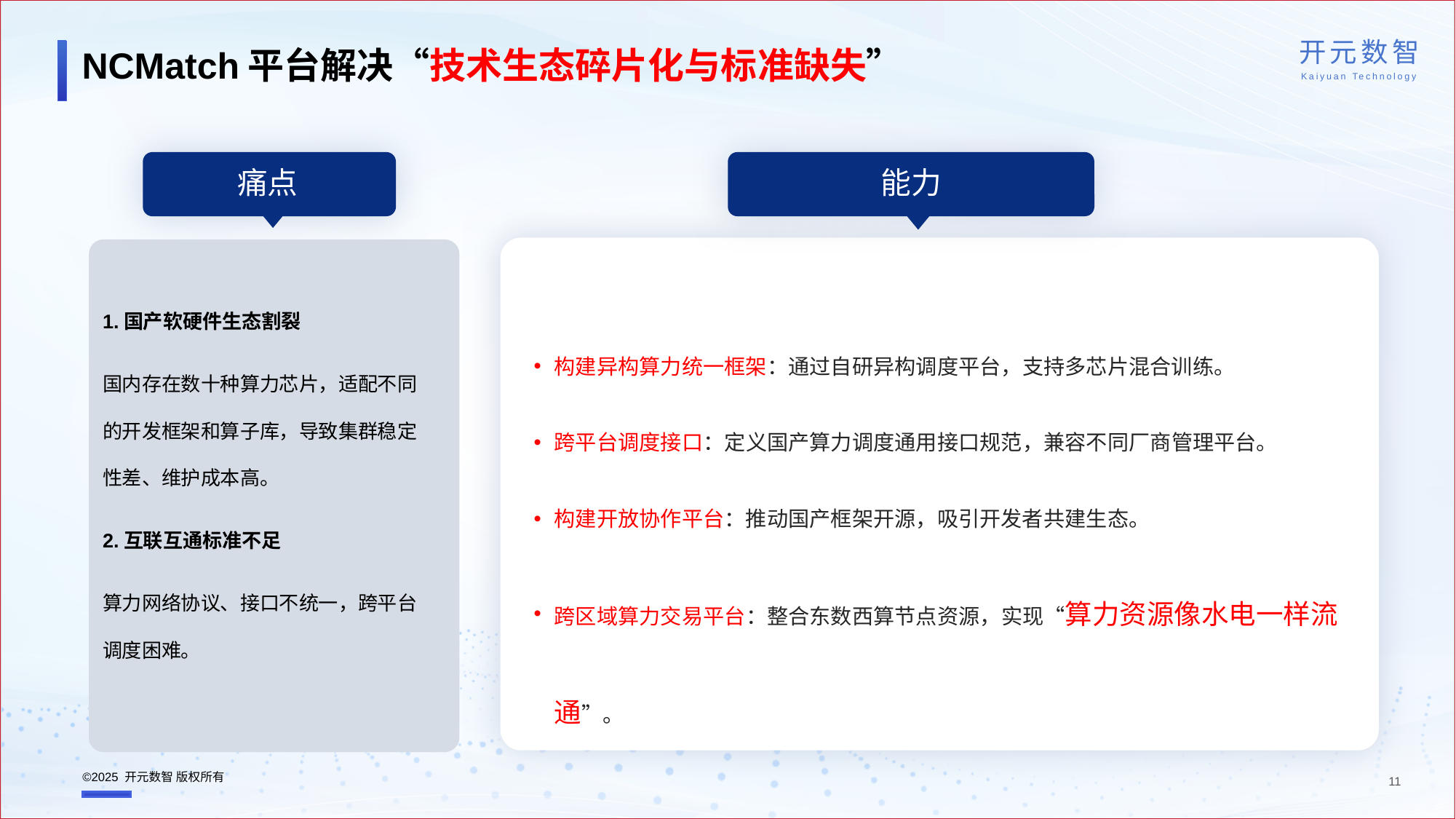

NCMatch平台解决“技术生态碎片化与标准缺失”

痛点

能力

1.国产软硬件生态割裂
国内存在数十种算力芯片，适配不同的开发框架和算子库，导致集群稳定性差、维护成本高。
2.互联互通标准不足
算力网络协议、接口不统一，跨平台调度困难。
构建异构算力统一框架：通过自研异构调度平台，支持多芯片混合训练。
跨平台调度接口：定义国产算力调度通用接口规范，兼容不同厂商管理平台。
构建开放协作平台：推动国产框架开源，吸引开发者共建生态。
跨区域算力交易平台：整合东数西算节点资源，实现“算力资源像水电一样流通”。